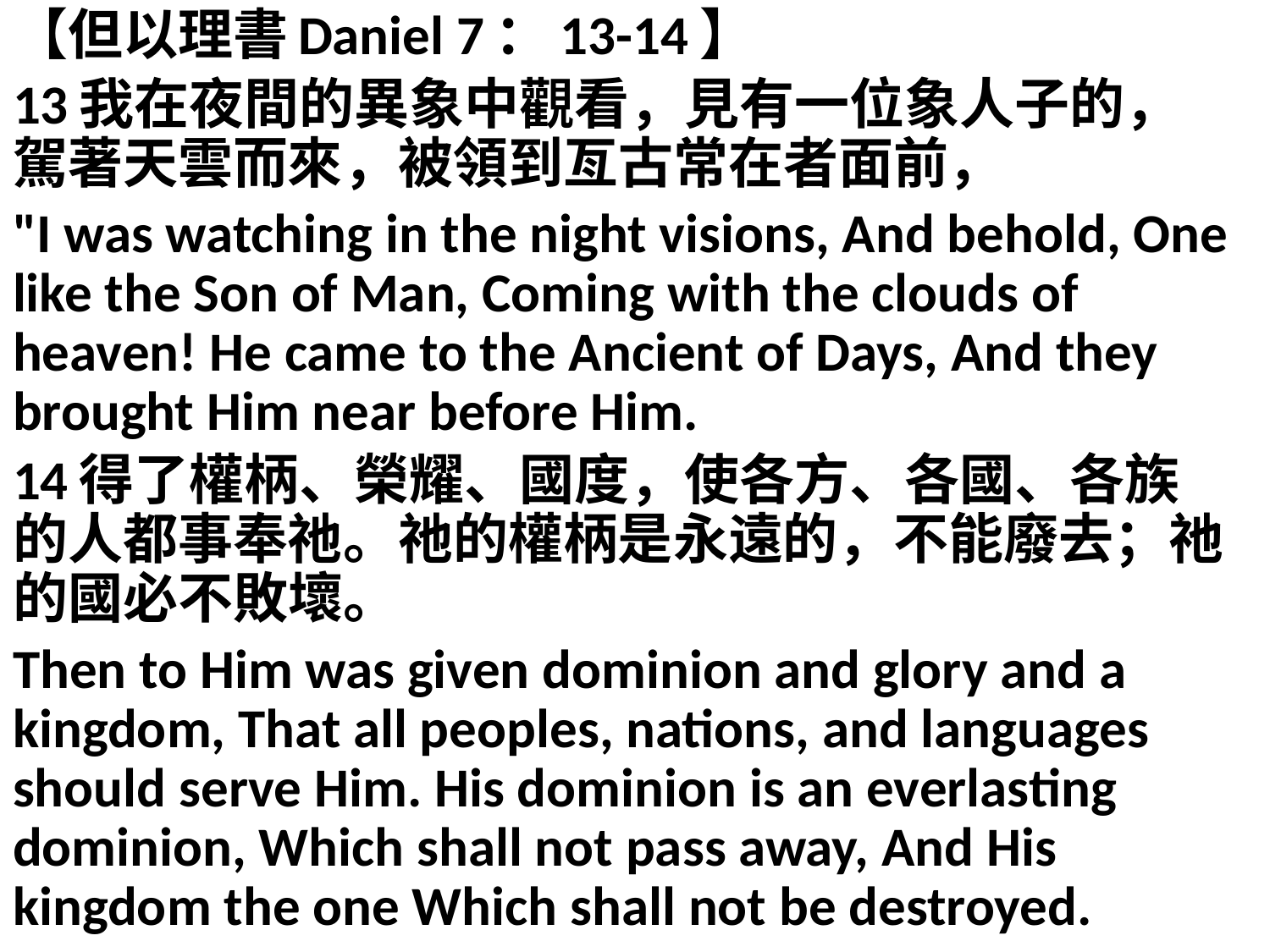

【但以理書Daniel 7：13-14】
13我在夜間的異象中觀看，見有一位象人子的，駕著天雲而來，被領到亙古常在者面前，
"I was watching in the night visions, And behold, One like the Son of Man, Coming with the clouds of heaven! He came to the Ancient of Days, And they brought Him near before Him.
14得了權柄、榮耀、國度，使各方、各國、各族的人都事奉祂。祂的權柄是永遠的，不能廢去；祂的國必不敗壞。
Then to Him was given dominion and glory and a kingdom, That all peoples, nations, and languages should serve Him. His dominion is an everlasting dominion, Which shall not pass away, And His kingdom the one Which shall not be destroyed.